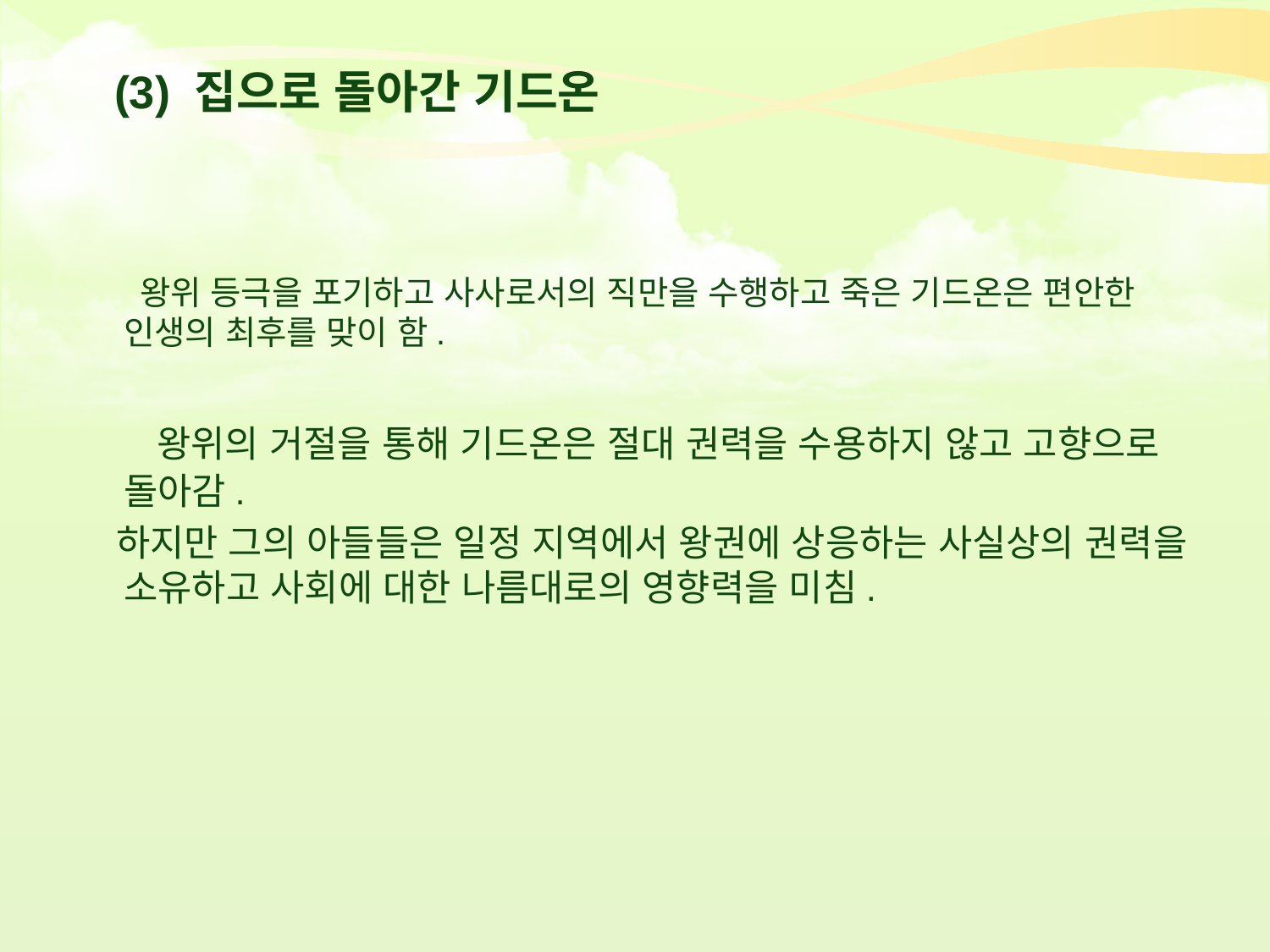

# (3) 집으로 돌아간 기드온

      왕위 등극을 포기하고 사사로서의 직만을 수행하고 죽은 기드온은 편안한 인생의 최후를 맞이 함.

     왕위의 거절을 통해 기드온은 절대 권력을 수용하지 않고 고향으로 돌아감.
   하지만 그의 아들들은 일정 지역에서 왕권에 상응하는 사실상의 권력을 소유하고 사회에 대한 나름대로의 영향력을 미침.